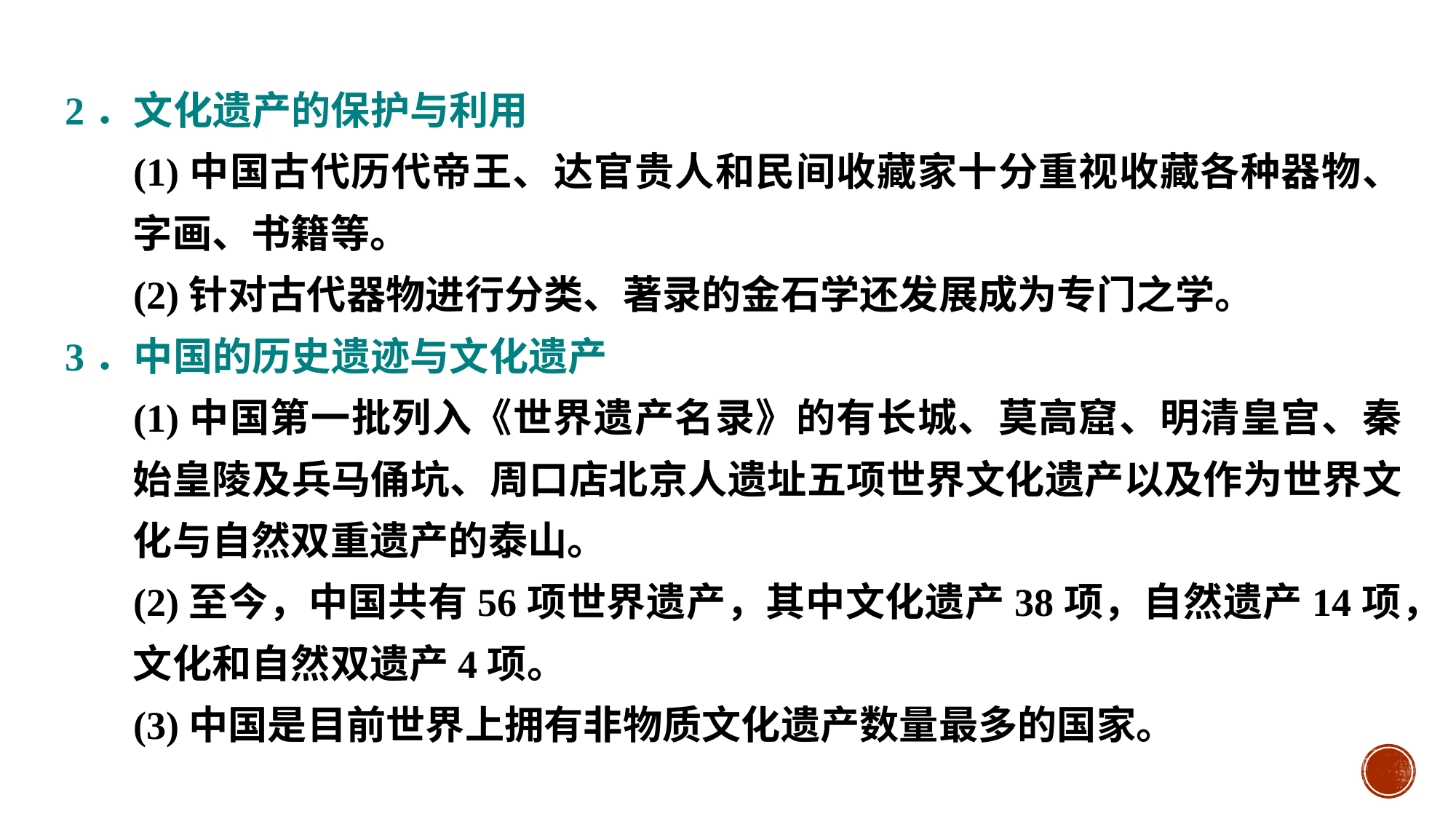

#
2．文化遗产的保护与利用
(1)中国古代历代帝王、达官贵人和民间收藏家十分重视收藏各种器物、字画、书籍等。
(2)针对古代器物进行分类、著录的金石学还发展成为专门之学。
3．中国的历史遗迹与文化遗产
(1)中国第一批列入《世界遗产名录》的有长城、莫高窟、明清皇宫、秦始皇陵及兵马俑坑、周口店北京人遗址五项世界文化遗产以及作为世界文化与自然双重遗产的泰山。
(2)至今，中国共有56项世界遗产，其中文化遗产38项，自然遗产14项，文化和自然双遗产4项。
(3)中国是目前世界上拥有非物质文化遗产数量最多的国家。